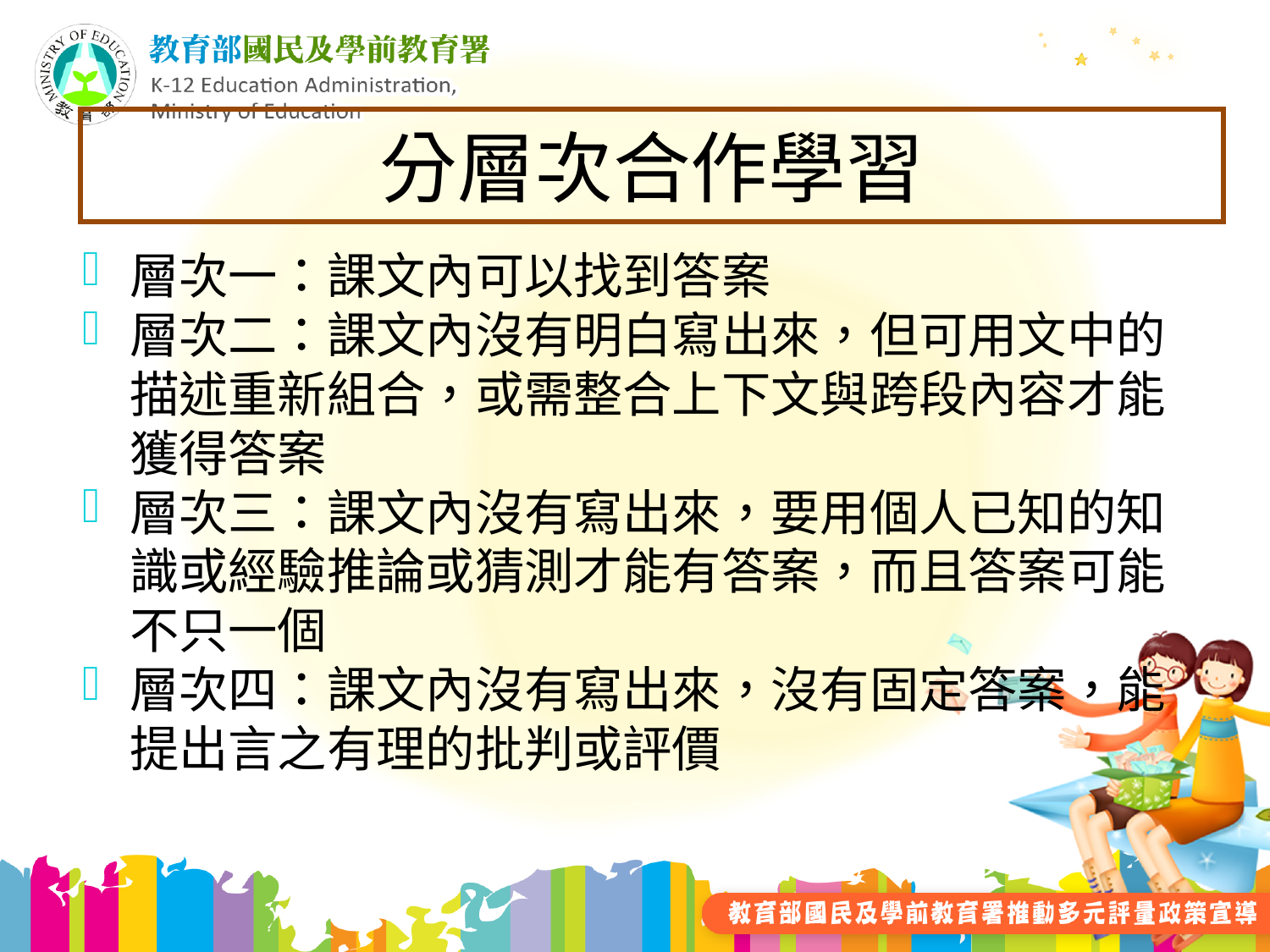

# 分層次合作學習
層次一：課文內可以找到答案
層次二：課文內沒有明白寫出來，但可用文中的描述重新組合，或需整合上下文與跨段內容才能獲得答案
層次三：課文內沒有寫出來，要用個人已知的知識或經驗推論或猜測才能有答案，而且答案可能不只一個
層次四：課文內沒有寫出來，沒有固定答案，能提出言之有理的批判或評價